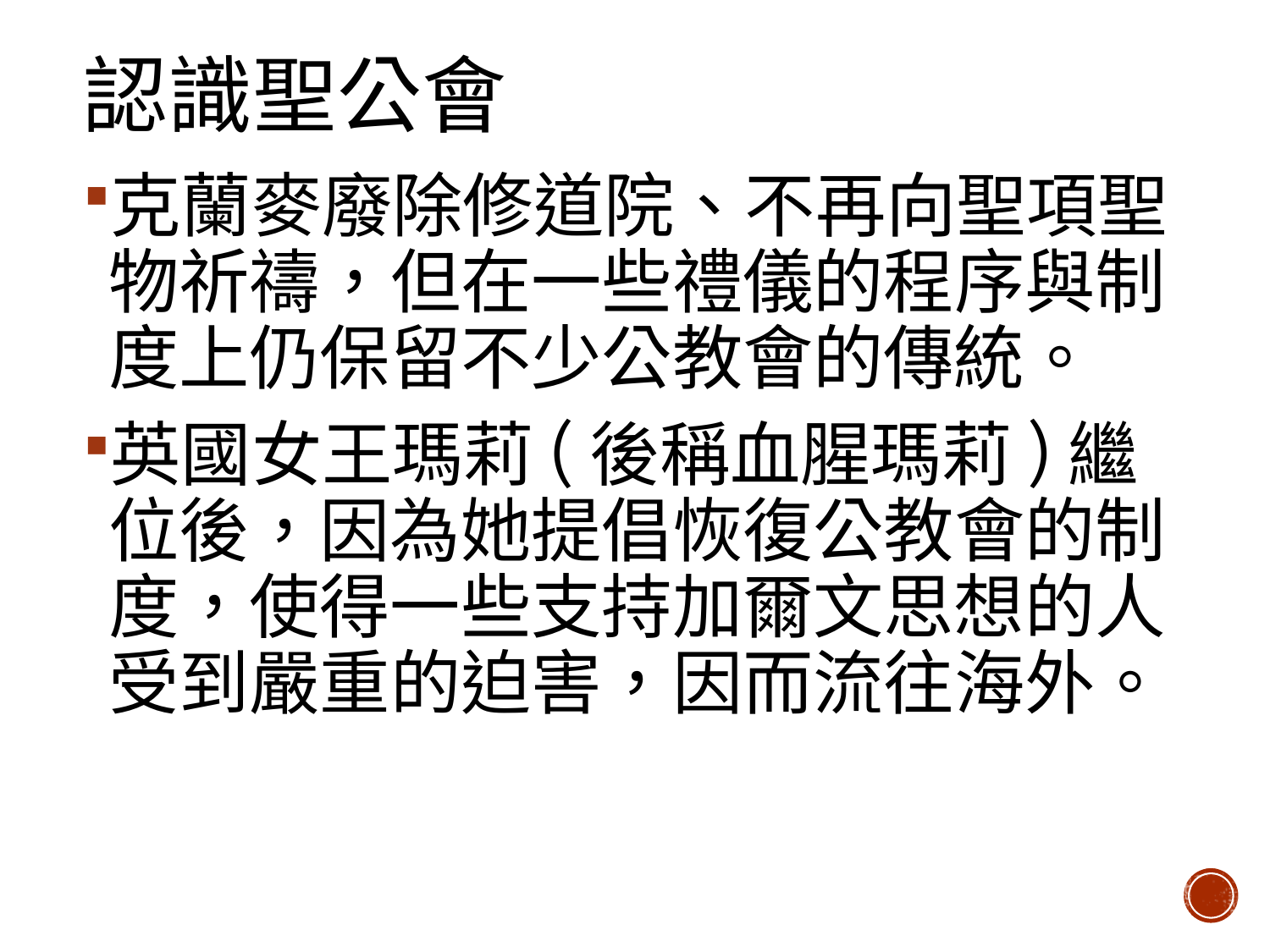

# 認識聖公會
克蘭麥廢除修道院、不再向聖項聖物祈禱，但在一些禮儀的程序與制度上仍保留不少公教會的傳統。
英國女王瑪莉(後稱血腥瑪莉)繼位後，因為她提倡恢復公教會的制度，使得一些支持加爾文思想的人受到嚴重的迫害，因而流往海外。